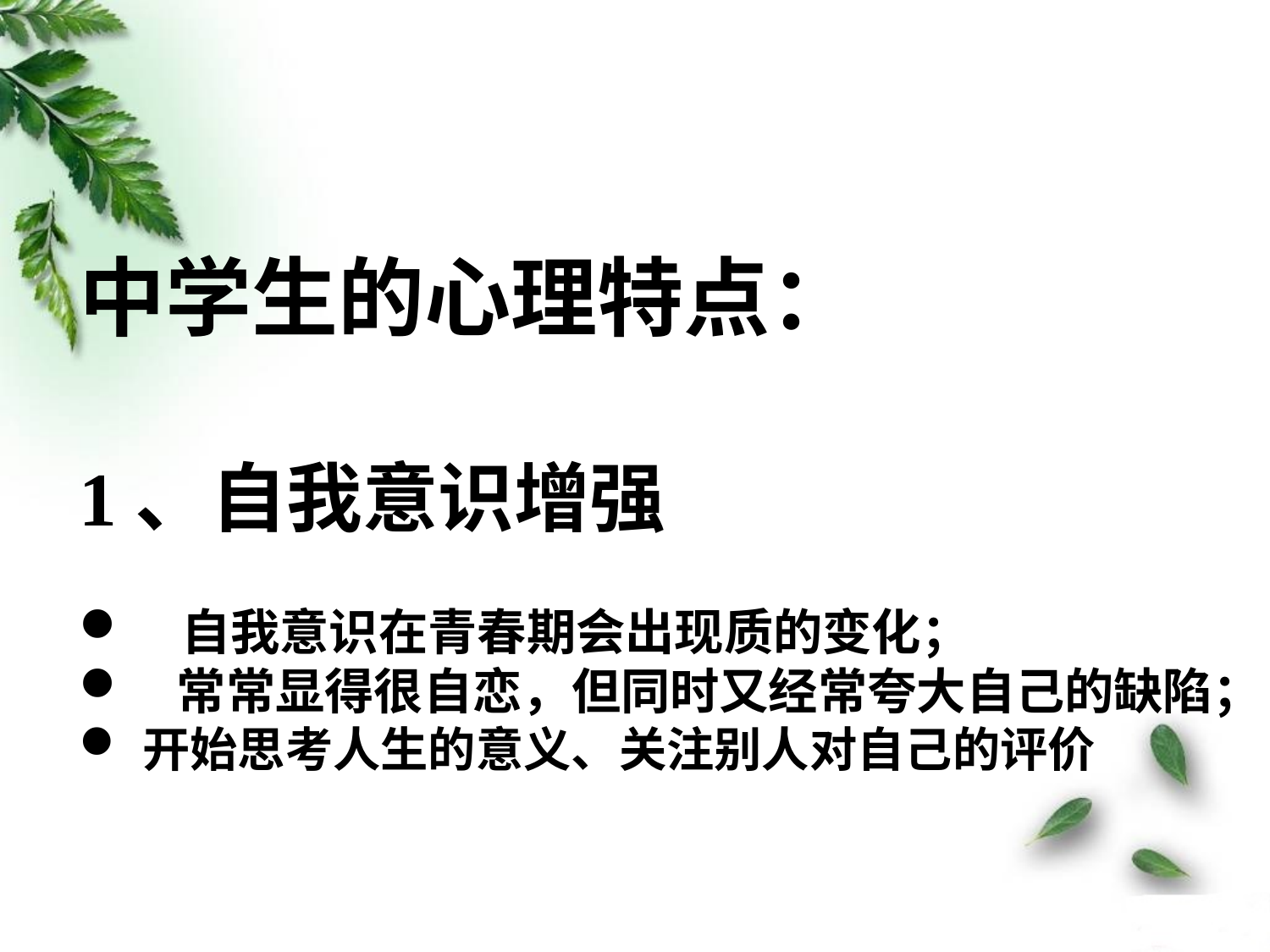

中学生的心理特点：

1、自我意识增强

 自我意识在青春期会出现质的变化；
  常常显得很自恋，但同时又经常夸大自己的缺陷；
开始思考人生的意义、关注别人对自己的评价